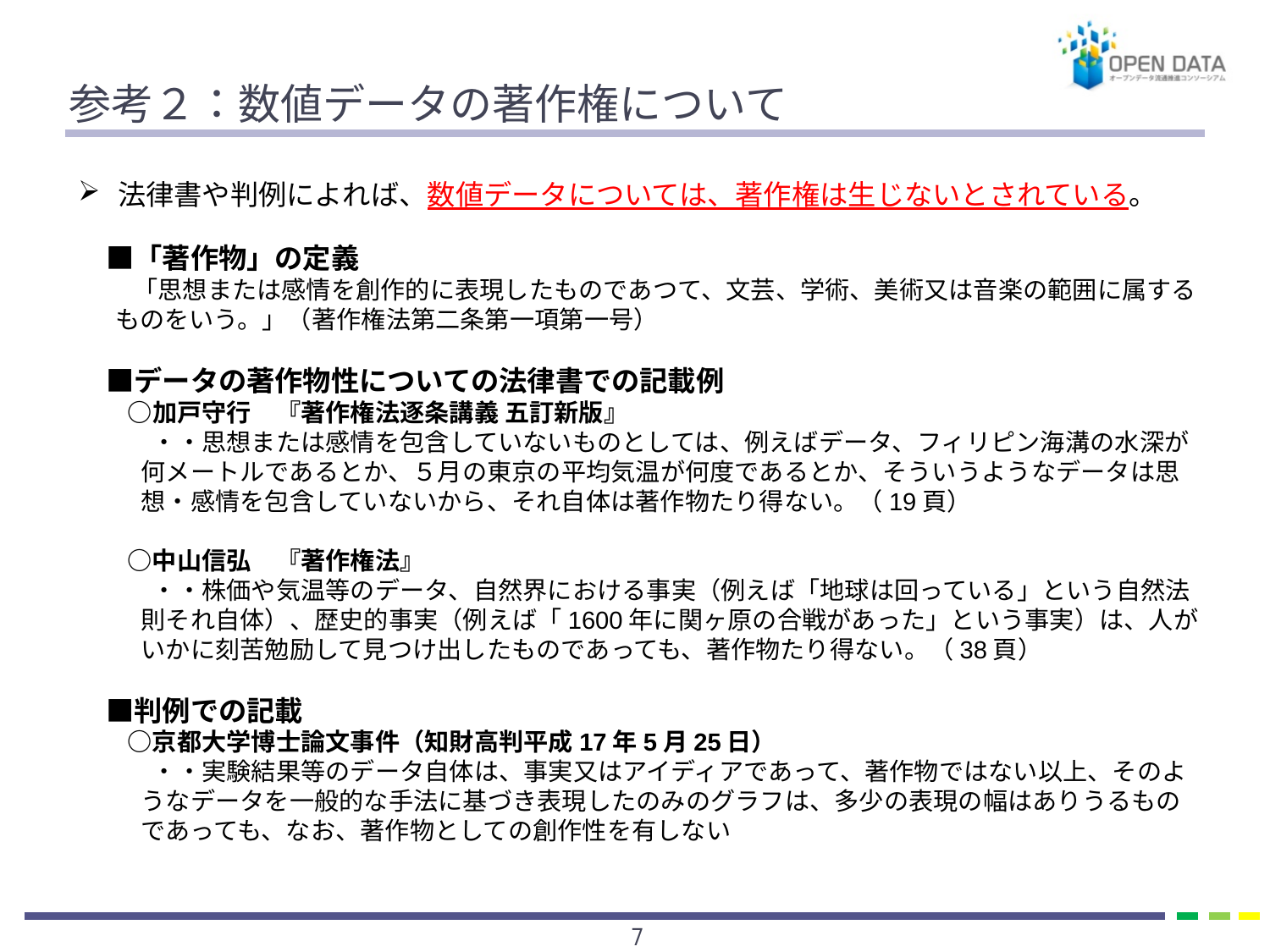

# 参考２：数値データの著作権について
法律書や判例によれば、数値データについては、著作権は生じないとされている。

　■「著作物」の定義
　 　「思想または感情を創作的に表現したものであつて、文芸、学術、美術又は音楽の範囲に属するものをいう。」（著作権法第二条第一項第一号）

　■データの著作物性についての法律書での記載例
　　○加戸守行　『著作権法逐条講義 五訂新版』
　　　・・思想または感情を包含していないものとしては、例えばデータ、フィリピン海溝の水深が何メートルであるとか、５月の東京の平均気温が何度であるとか、そういうようなデータは思想・感情を包含していないから、それ自体は著作物たり得ない。（19頁）

　　○中山信弘　『著作権法』
　　　・・株価や気温等のデータ、自然界における事実（例えば「地球は回っている」という自然法則それ自体）、歴史的事実（例えば「1600年に関ヶ原の合戦があった」という事実）は、人がいかに刻苦勉励して見つけ出したものであっても、著作物たり得ない。（38頁）

　■判例での記載
　　○京都大学博士論文事件（知財高判平成17年5月25日）
　　　・・実験結果等のデータ自体は、事実又はアイディアであって、著作物ではない以上、そのようなデータを一般的な手法に基づき表現したのみのグラフは、多少の表現の幅はありうるものであっても、なお、著作物としての創作性を有しない
7